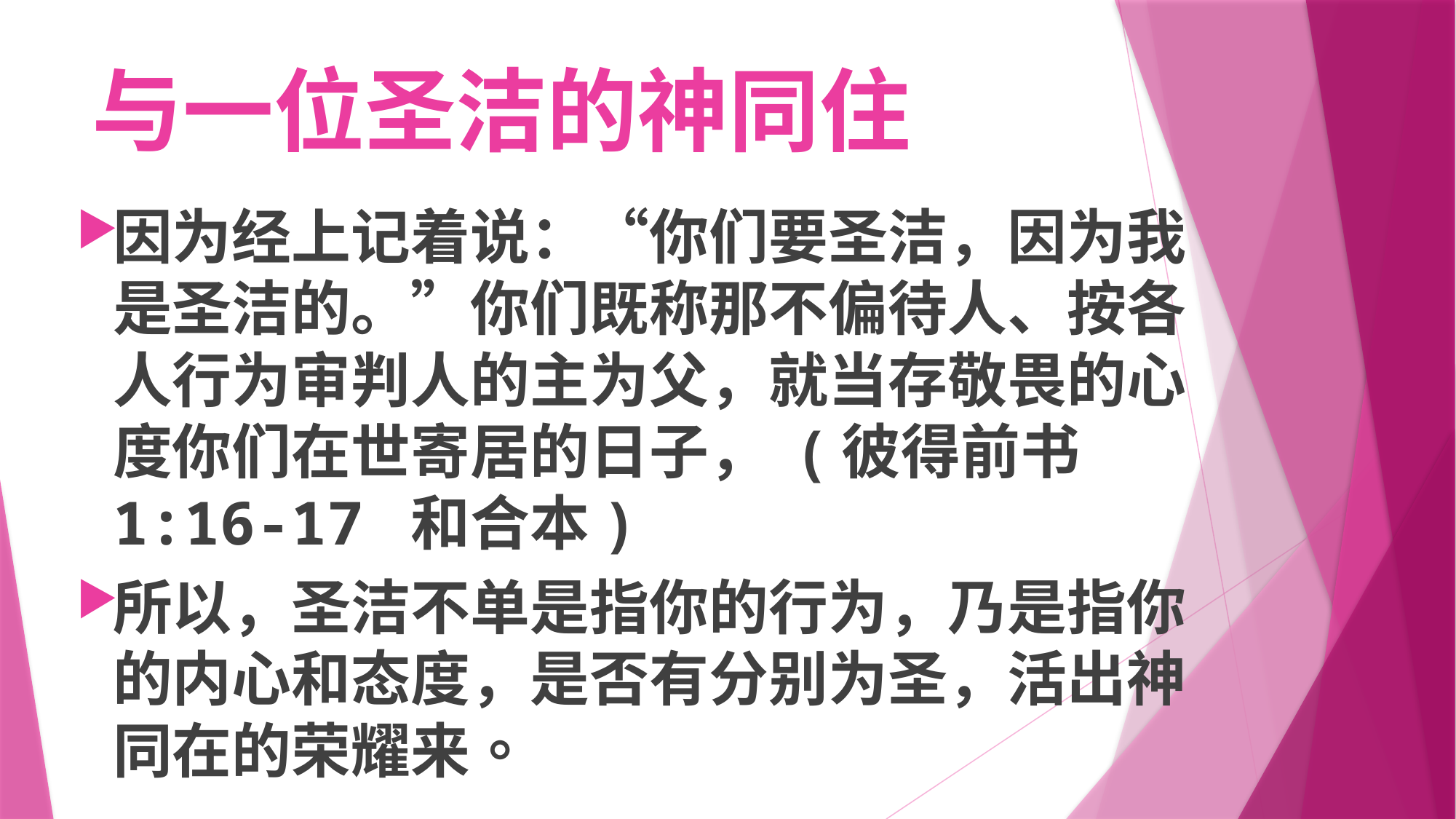

# 与一位圣洁的神同住
因为经上记着说：“你们要圣洁，因为我是圣洁的。”你们既称那不偏待人、按各人行为审判人的主为父，就当存敬畏的心度你们在世寄居的日子， (彼得前书 1:16-17 和合本)
所以，圣洁不单是指你的行为，乃是指你的内心和态度，是否有分别为圣，活出神同在的荣耀来。